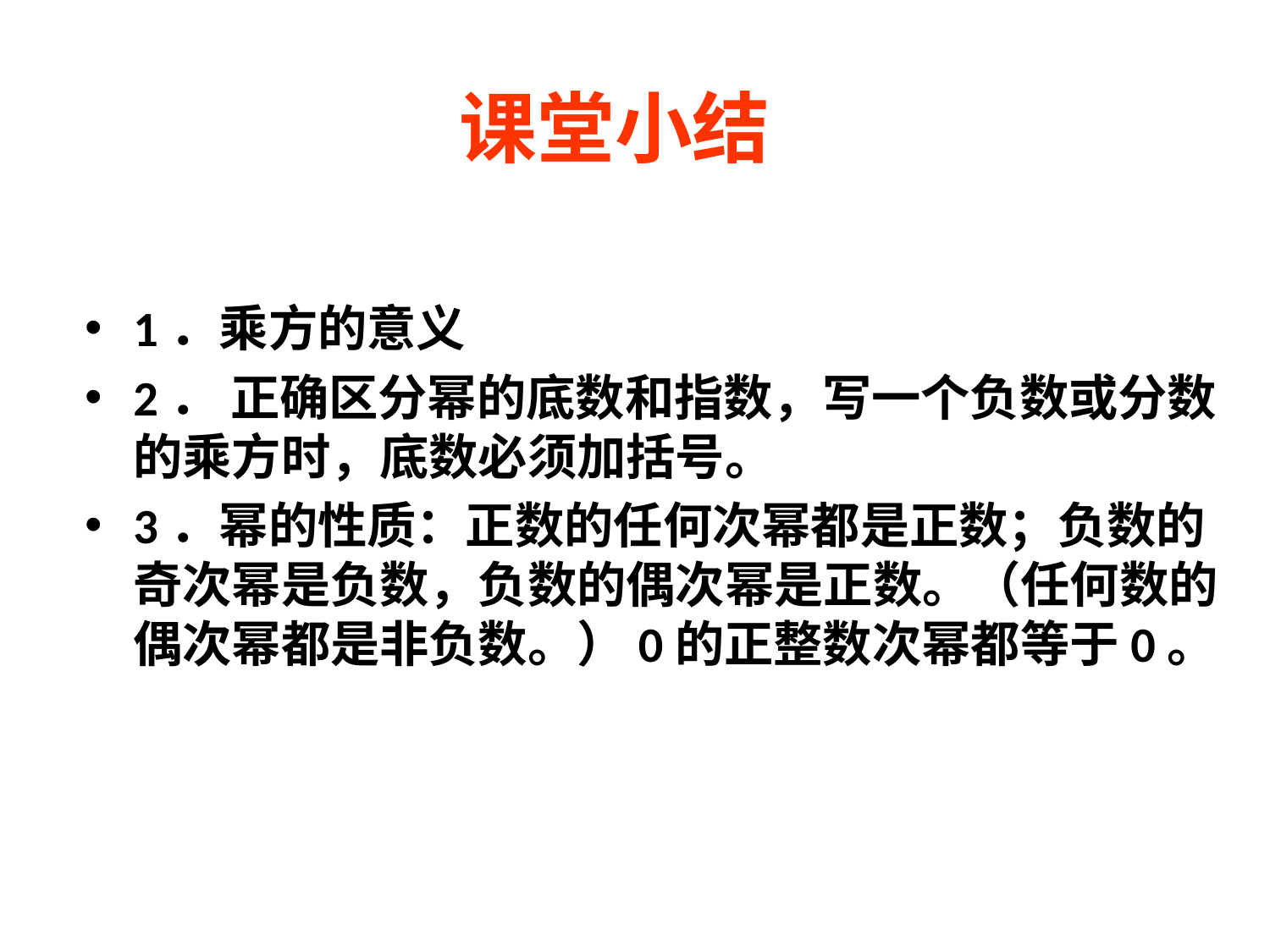

课堂小结
1．乘方的意义
2． 正确区分幂的底数和指数，写一个负数或分数的乘方时，底数必须加括号。
3．幂的性质：正数的任何次幂都是正数；负数的奇次幂是负数，负数的偶次幂是正数。（任何数的偶次幂都是非负数。）0的正整数次幂都等于0。